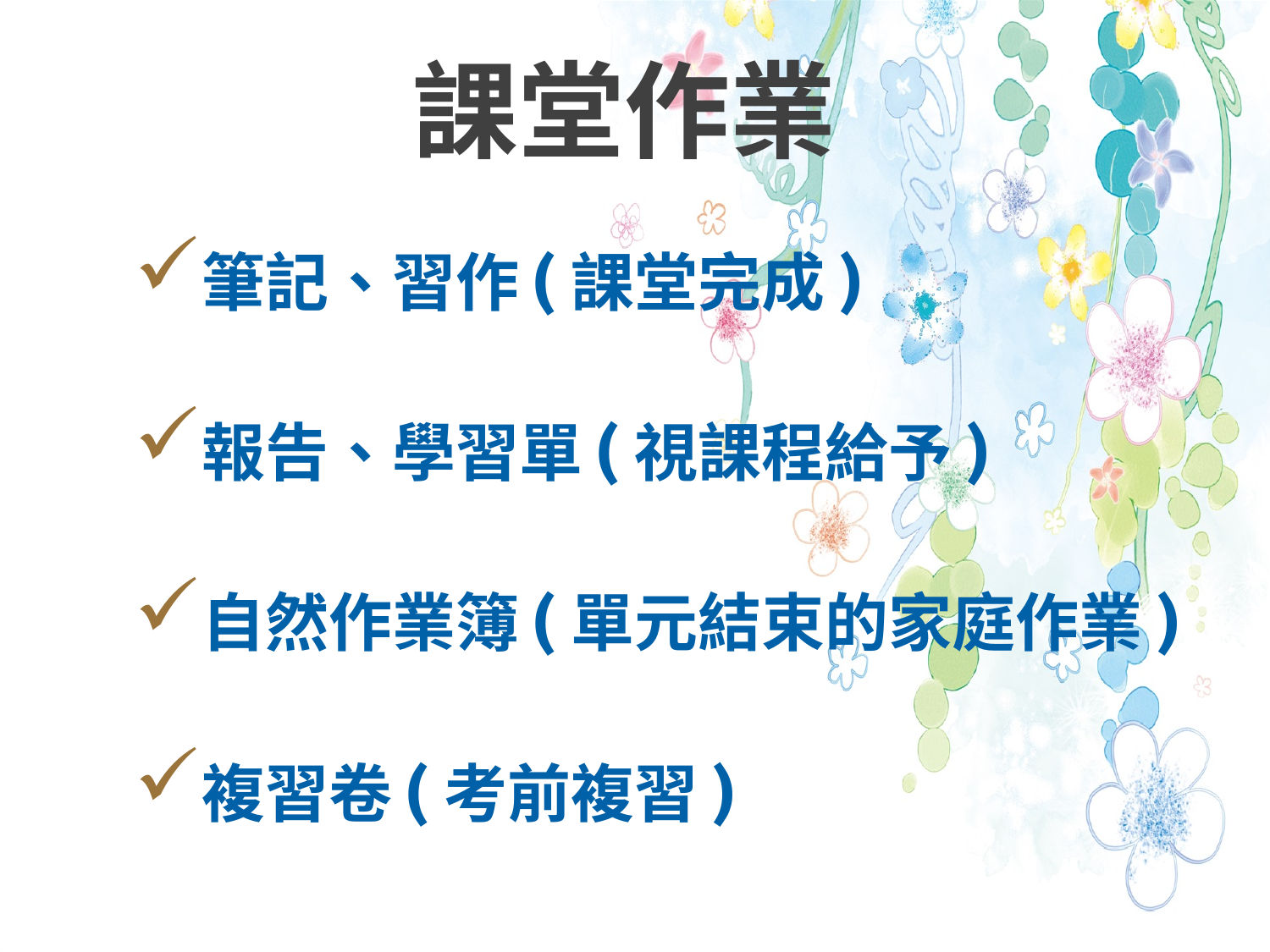

# 課堂作業
筆記、習作(課堂完成)
報告、學習單(視課程給予)
自然作業簿(單元結束的家庭作業)
複習卷(考前複習)